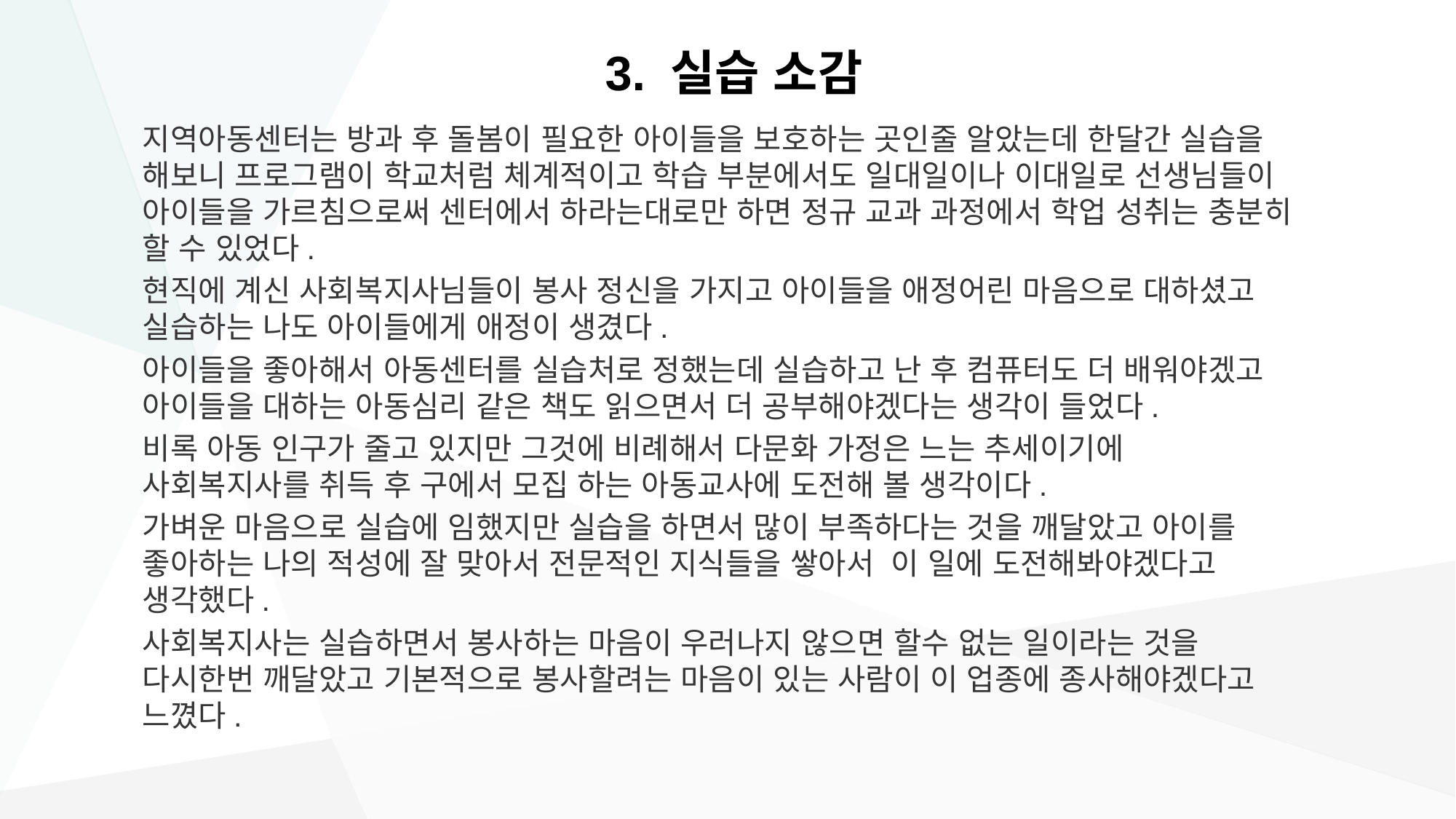

# 3. 실습 소감
지역아동센터는 방과 후 돌봄이 필요한 아이들을 보호하는 곳인줄 알았는데 한달간 실습을 해보니 프로그램이 학교처럼 체계적이고 학습 부분에서도 일대일이나 이대일로 선생님들이 아이들을 가르침으로써 센터에서 하라는대로만 하면 정규 교과 과정에서 학업 성취는 충분히 할 수 있었다.
현직에 계신 사회복지사님들이 봉사 정신을 가지고 아이들을 애정어린 마음으로 대하셨고 실습하는 나도 아이들에게 애정이 생겼다.
아이들을 좋아해서 아동센터를 실습처로 정했는데 실습하고 난 후 컴퓨터도 더 배워야겠고 아이들을 대하는 아동심리 같은 책도 읽으면서 더 공부해야겠다는 생각이 들었다.
비록 아동 인구가 줄고 있지만 그것에 비례해서 다문화 가정은 느는 추세이기에 사회복지사를 취득 후 구에서 모집 하는 아동교사에 도전해 볼 생각이다.
가벼운 마음으로 실습에 임했지만 실습을 하면서 많이 부족하다는 것을 깨달았고 아이를 좋아하는 나의 적성에 잘 맞아서 전문적인 지식들을 쌓아서  이 일에 도전해봐야겠다고 생각했다.
사회복지사는 실습하면서 봉사하는 마음이 우러나지 않으면 할수 없는 일이라는 것을 다시한번 깨달았고 기본적으로 봉사할려는 마음이 있는 사람이 이 업종에 종사해야겠다고 느꼈다.